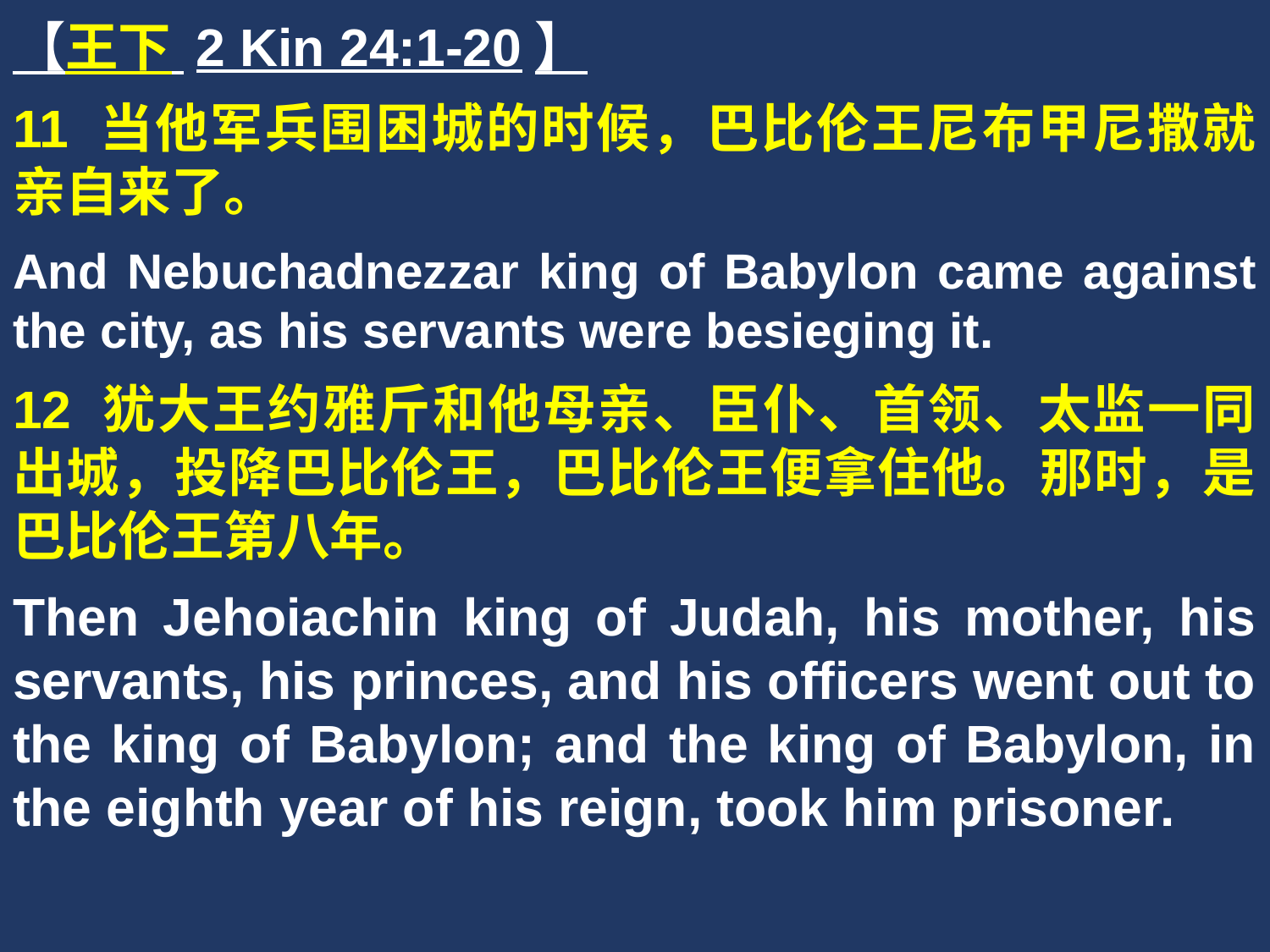

【王下 2 Kin 24:1-20】
11 当他军兵围困城的时候，巴比伦王尼布甲尼撒就亲自来了。
And Nebuchadnezzar king of Babylon came against the city, as his servants were besieging it.
12 犹大王约雅斤和他母亲、臣仆、首领、太监一同出城，投降巴比伦王，巴比伦王便拿住他。那时，是巴比伦王第八年。
Then Jehoiachin king of Judah, his mother, his servants, his princes, and his officers went out to the king of Babylon; and the king of Babylon, in the eighth year of his reign, took him prisoner.